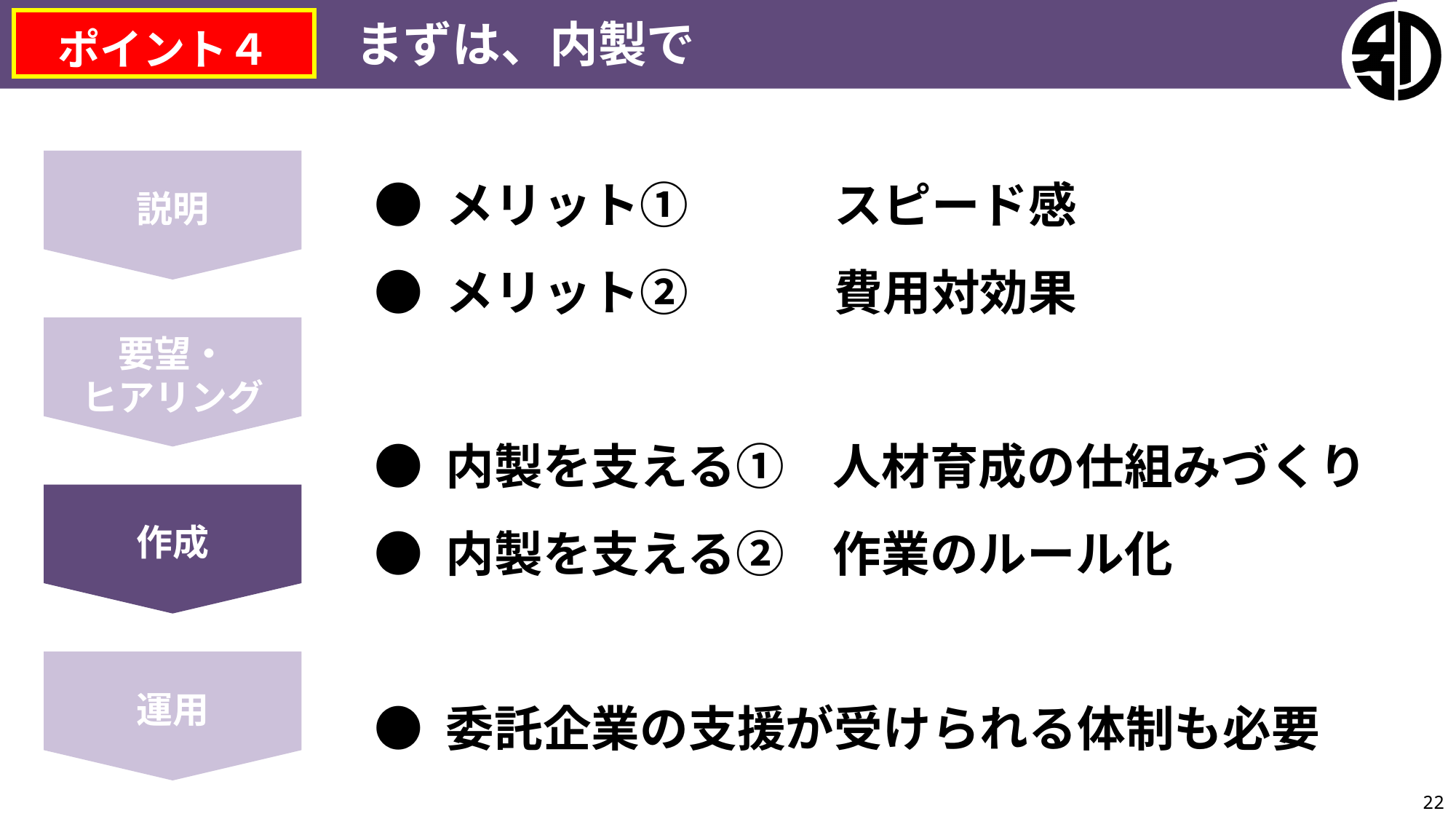

まずは、内製で
ポイント４
説明

● メリット①　　　スピード感
● メリット②　　　費用対効果

● 内製を支える①　人材育成の仕組みづくり
● 内製を支える②　作業のルール化

● 委託企業の支援が受けられる体制も必要
要望・
ヒアリング
作成
運用